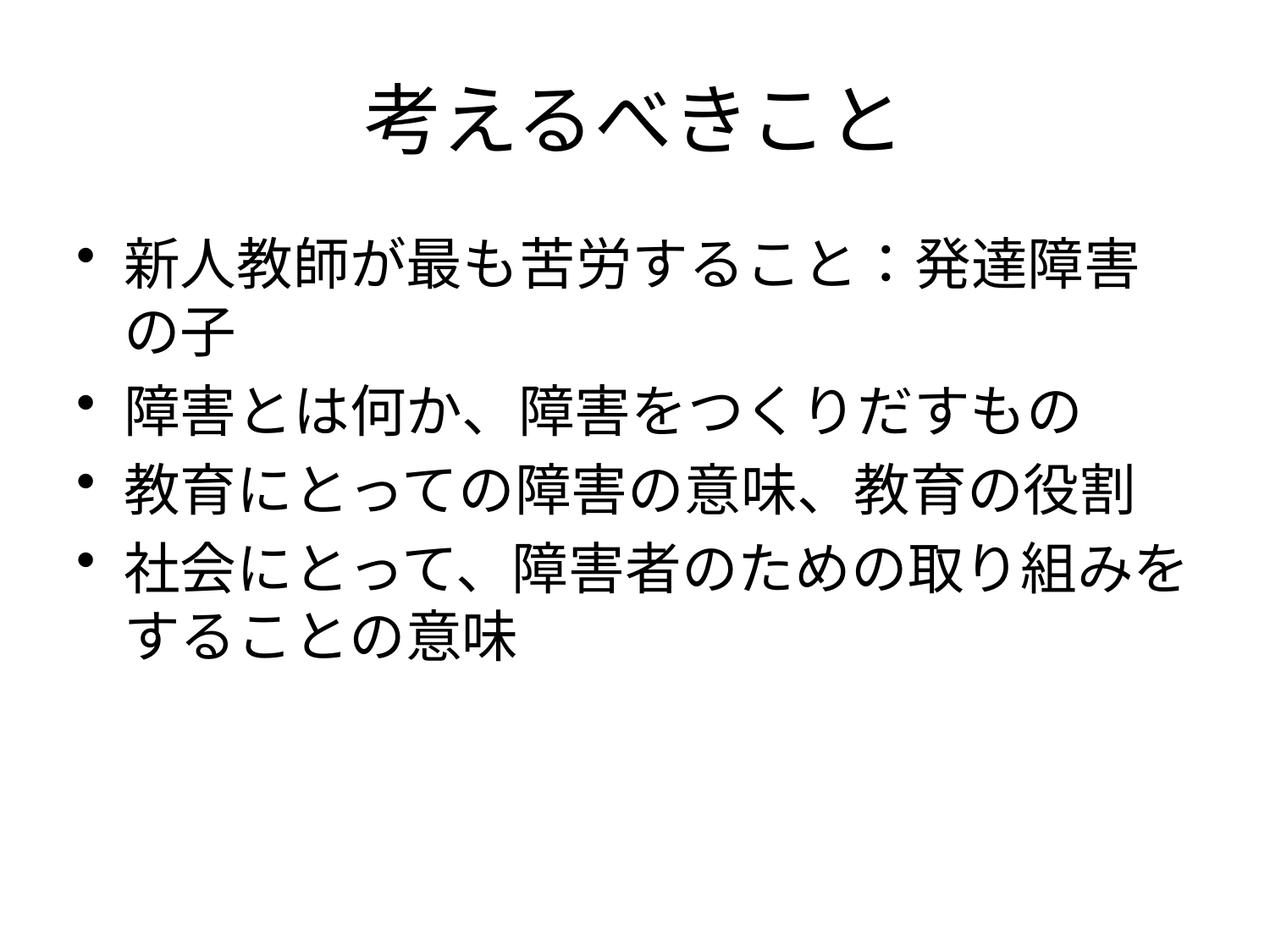

# 考えるべきこと
新人教師が最も苦労すること：発達障害の子
障害とは何か、障害をつくりだすもの
教育にとっての障害の意味、教育の役割
社会にとって、障害者のための取り組みをすることの意味